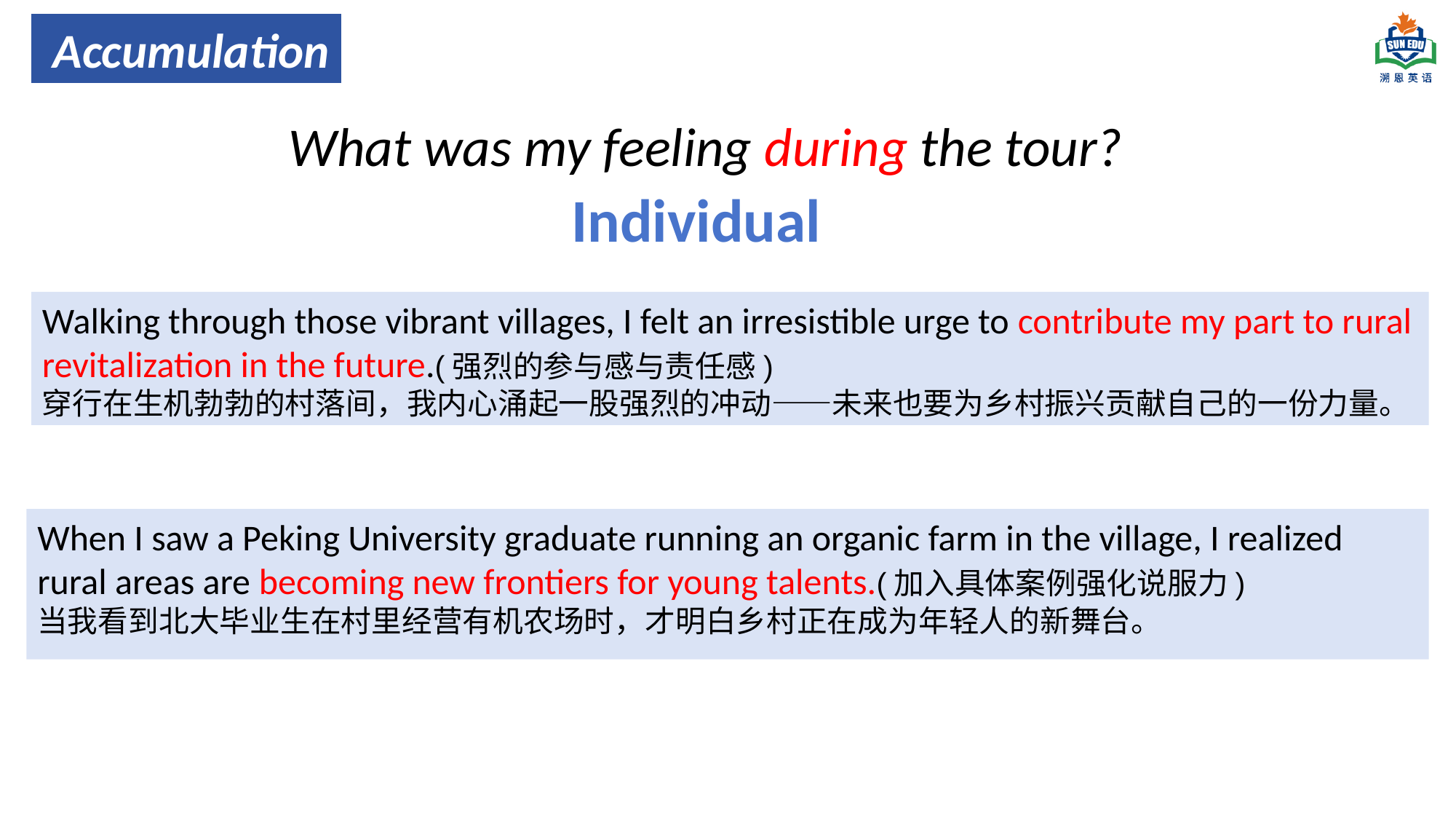

Accumulation
# What was my feeling during the tour?
Individual

Walking through those vibrant villages, I felt an irresistible urge to contribute my part to rural revitalization in the future.(强烈的参与感与责任感)
穿行在生机勃勃的村落间，我内心涌起一股强烈的冲动——未来也要为乡村振兴贡献自己的一份力量。
When I saw a Peking University graduate running an organic farm in the village, I realized rural areas are becoming new frontiers for young talents.(加入具体案例强化说服力)
当我看到北大毕业生在村里经营有机农场时，才明白乡村正在成为年轻人的新舞台。